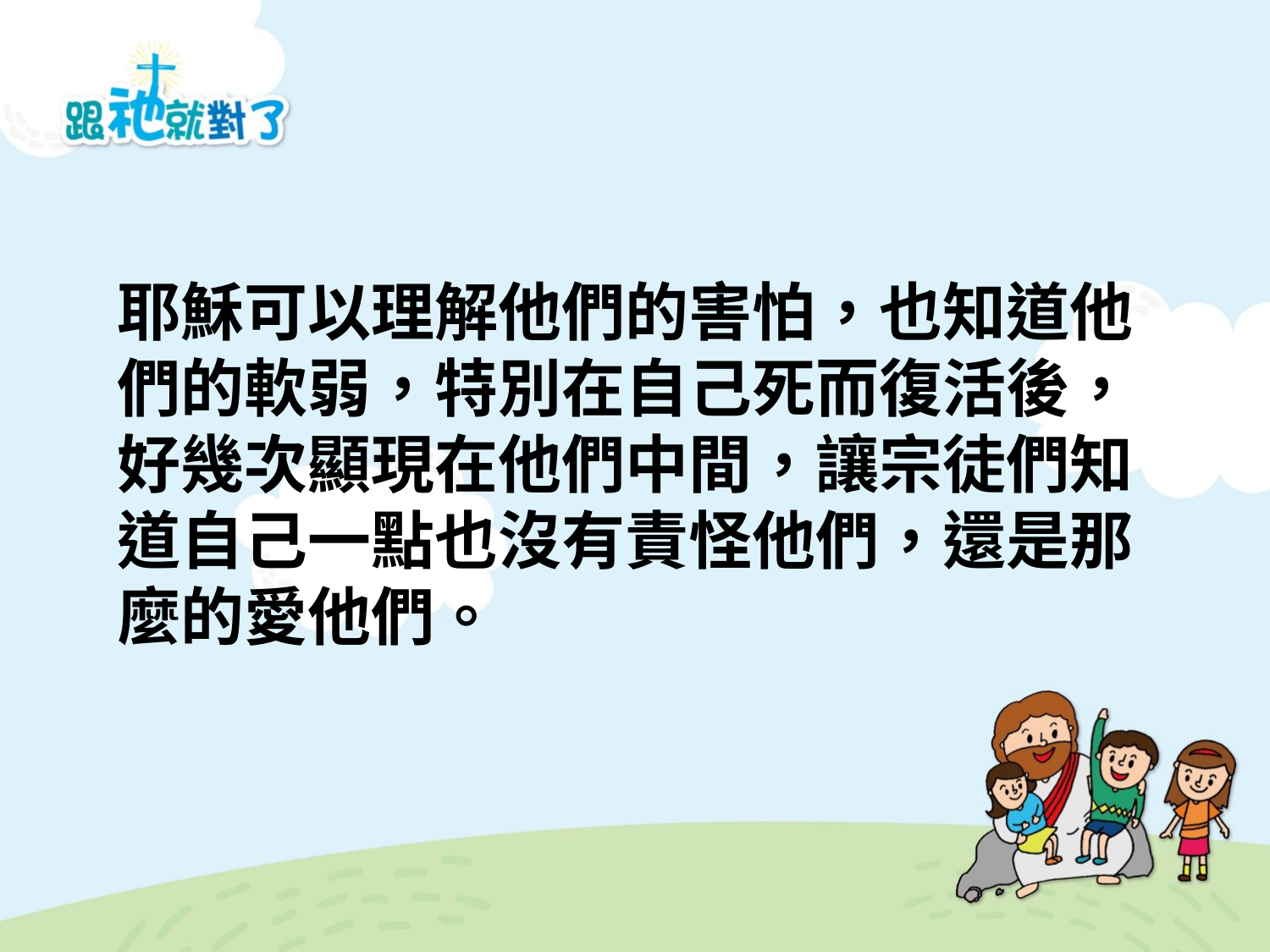

耶穌可以理解他們的害怕，也知道他們的軟弱，特別在自己死而復活後，好幾次顯現在他們中間，讓宗徒們知道自己一點也沒有責怪他們，還是那麼的愛他們。